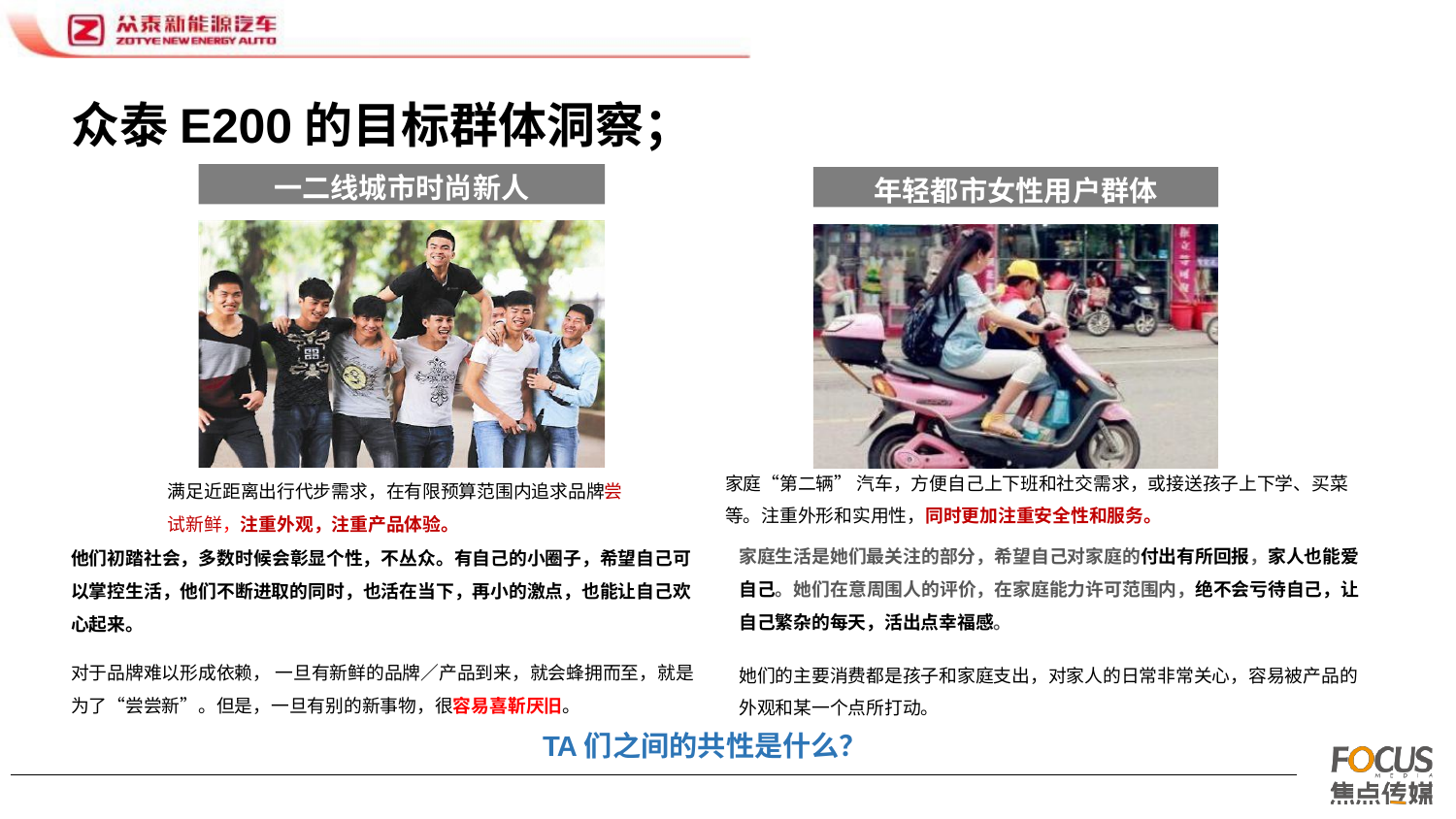

# 众泰E200的目标群体洞察；
一二线城市时尚新人
年轻都市女性用户群体

家庭“第二辆” 汽车，方便自己上下班和社交需求，或接送孩子上下学、买菜 等。注重外形和实用性，同时更加注重安全性和服务。
家庭生活是她们最关注的部分，希望自己对家庭的付出有所回报，家人也能爱 自己。她们在意周围人的评价，在家庭能力许可范围内，绝不会亏待自己，让 自己繁杂的每天，活出点幸福感。
满足近距离出行代步需求，在有限预算范围内追求品牌尝 试新鲜，注重外观，注重产品体验。
他们初踏社会，多数时候会彰显个性，不丛众。有自己的小圈子，希望自己可 以掌控生活，他们不断进取的同时，也活在当下，再小的激点，也能让自己欢 心起来。
对于品牌难以形成依赖， 一旦有新鲜的品牌／产品到来，就会蜂拥而至，就是 为了“尝尝新”。但是，一旦有别的新事物，很容易喜靳厌旧。
她们的主要消费都是孩子和家庭支出，对家人的日常非常关心，容易被产品的 外观和某一个点所打动。
TA们之间的共性是什么？